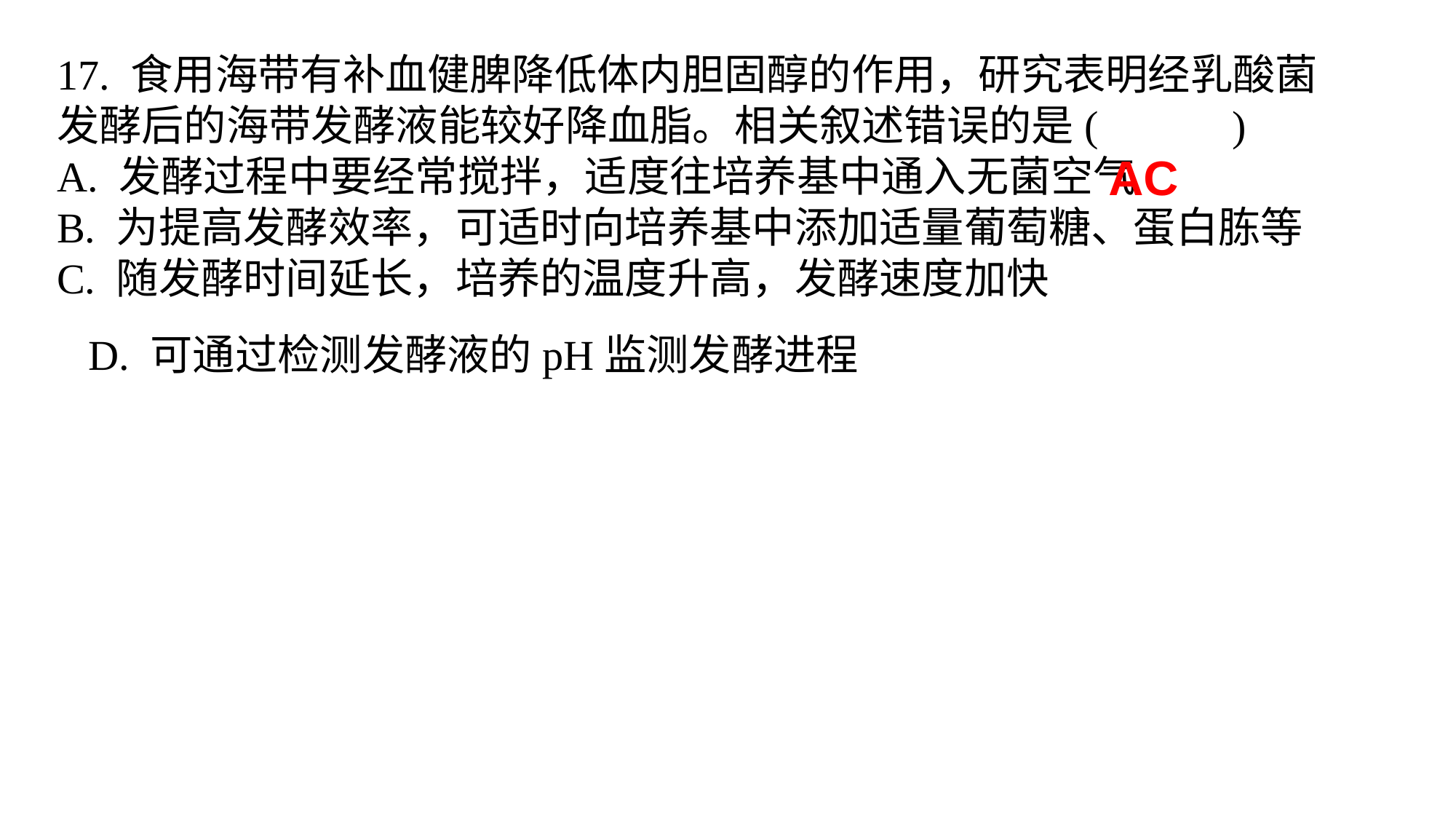

17. 食用海带有补血健脾降低体内胆固醇的作用，研究表明经乳酸菌发酵后的海带发酵液能较好降血脂。相关叙述错误的是(　　   )A. 发酵过程中要经常搅拌，适度往培养基中通入无菌空气B. 为提高发酵效率，可适时向培养基中添加适量葡萄糖、蛋白胨等C. 随发酵时间延长，培养的温度升高，发酵速度加快D. 可通过检测发酵液的pH监测发酵进程
AC